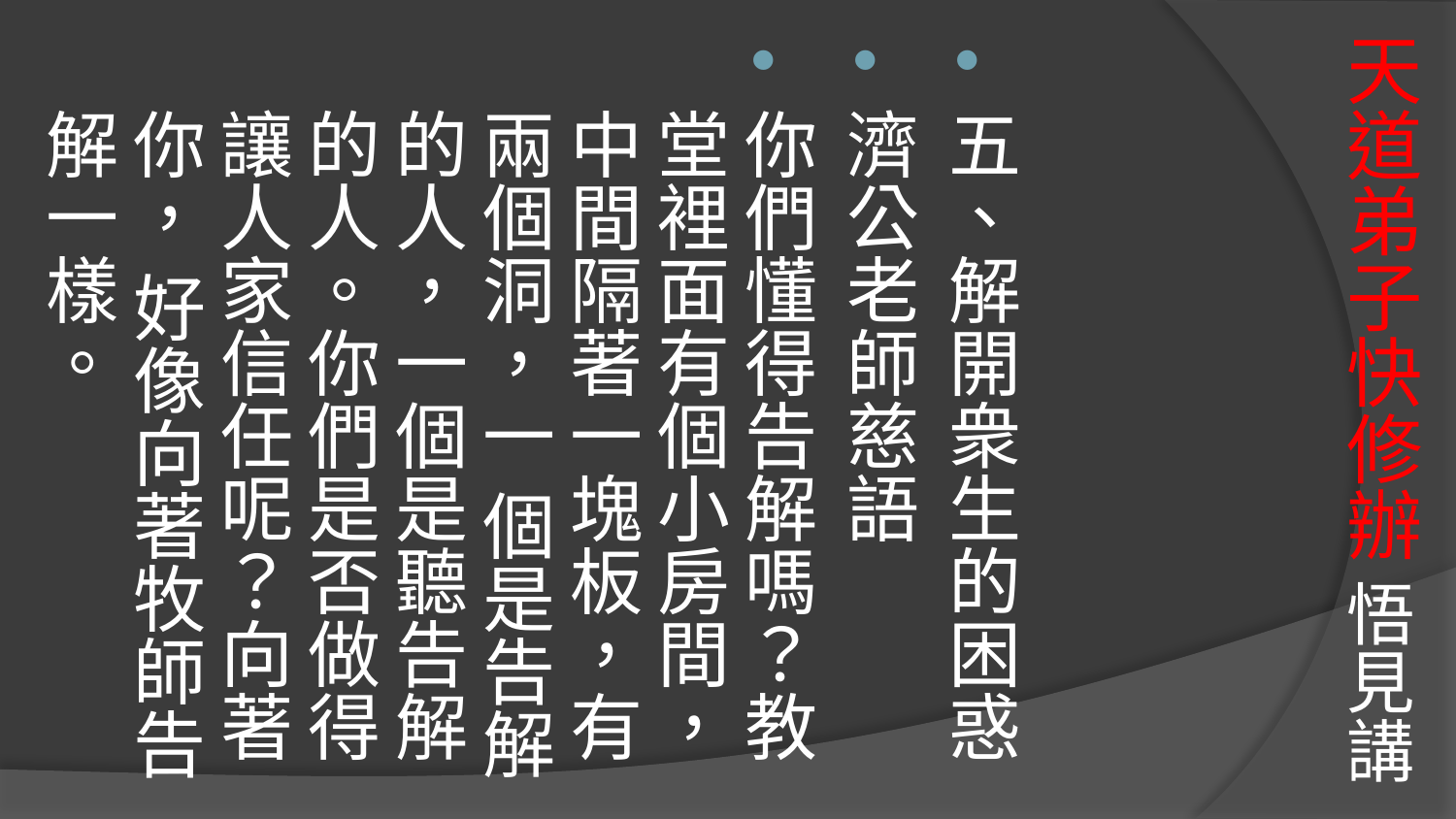

# 天道弟子快修辦 悟見講
五、解開衆生的困惑
濟公老師慈語
你們懂得告解嗎？教堂裡面有個小房間，中間隔著一塊板，有兩個洞，一 個是告解的人，一個是聽告解的人。你們是否做得讓人家信任呢？向著你， 好像向著牧師告解一樣。